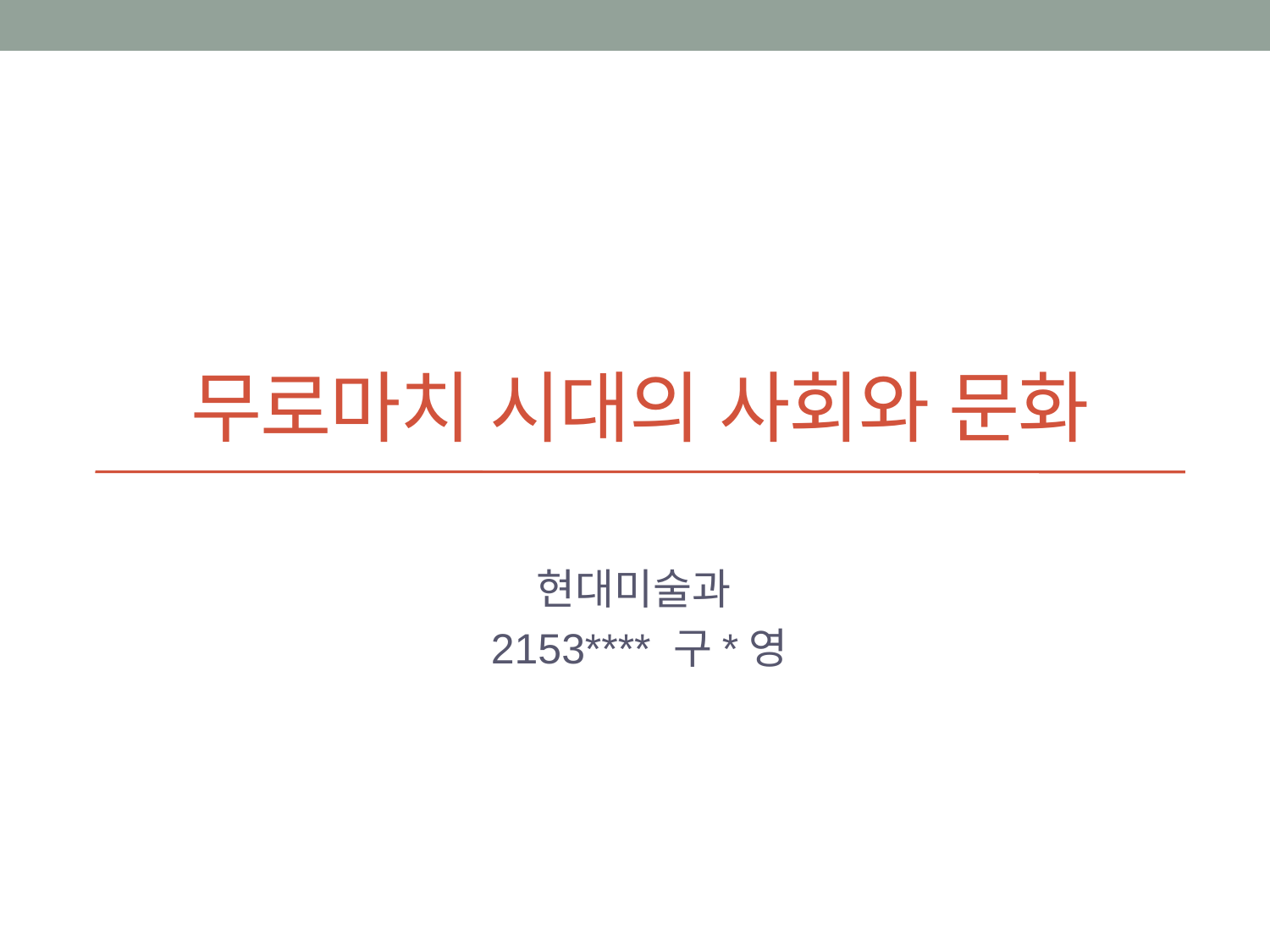

# 무로마치 시대의 사회와 문화
현대미술과
2153**** 구*영